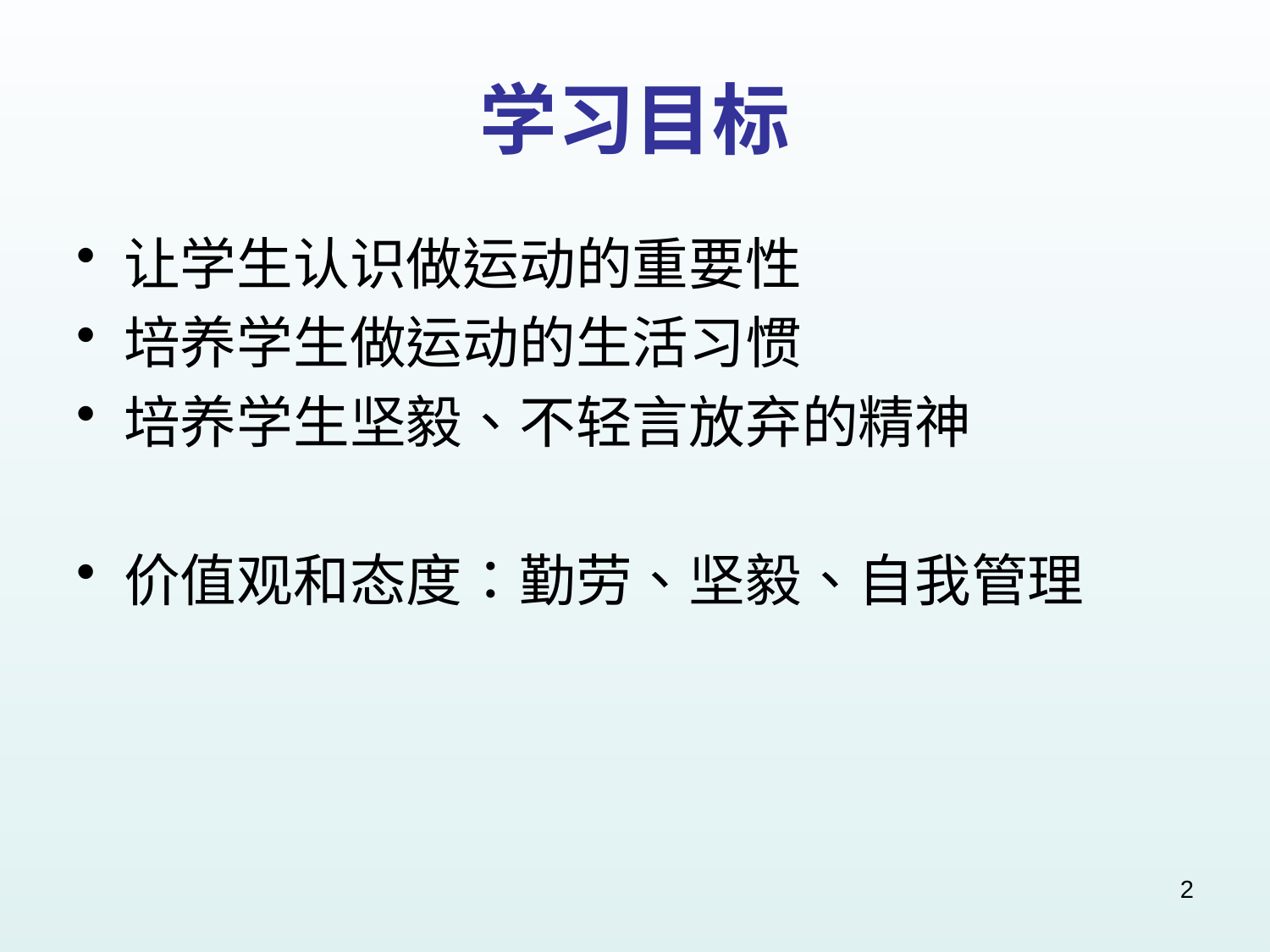

# 学习目标
让学生认识做运动的重要性
培养学生做运动的生活习惯
培养学生坚毅、不轻言放弃的精神

价值观和态度：勤劳、坚毅、自我管理

2